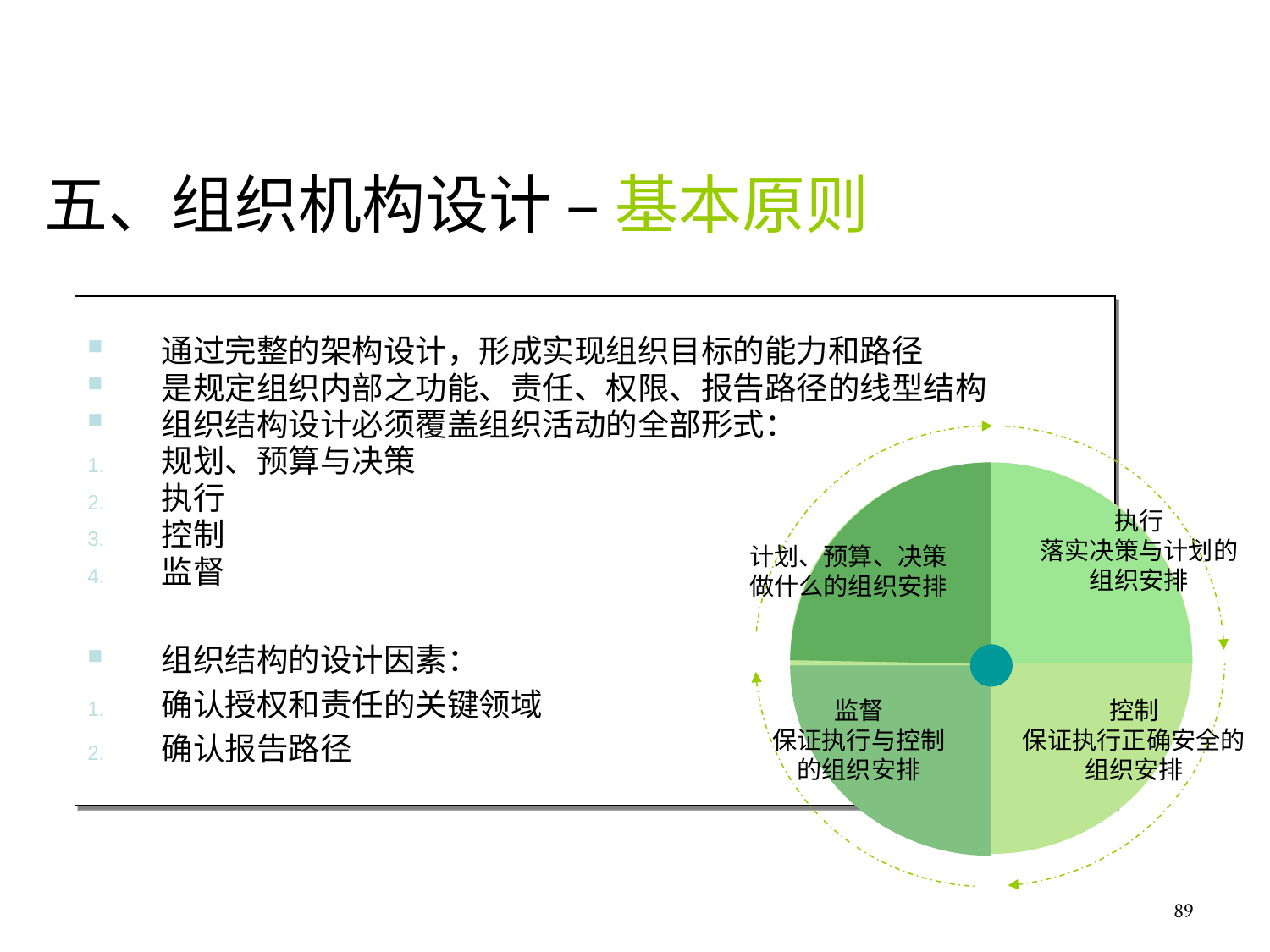

五、组织机构设计 – 基本原则

通过完整的架构设计，形成实现组织目标的能力和路径
是规定组织内部之功能、责任、权限、报告路径的线型结构
组织结构设计必须覆盖组织活动的全部形式：
规划、预算与决策
执行
控制
监督

组织结构的设计因素：
确认授权和责任的关键领域
确认报告路径

执行
落实决策与计划的
组织安排
计划、预算、决策
做什么的组织安排

监督
保证执行与控制
的组织安排
控制
保证执行正确安全的
组织安排
89